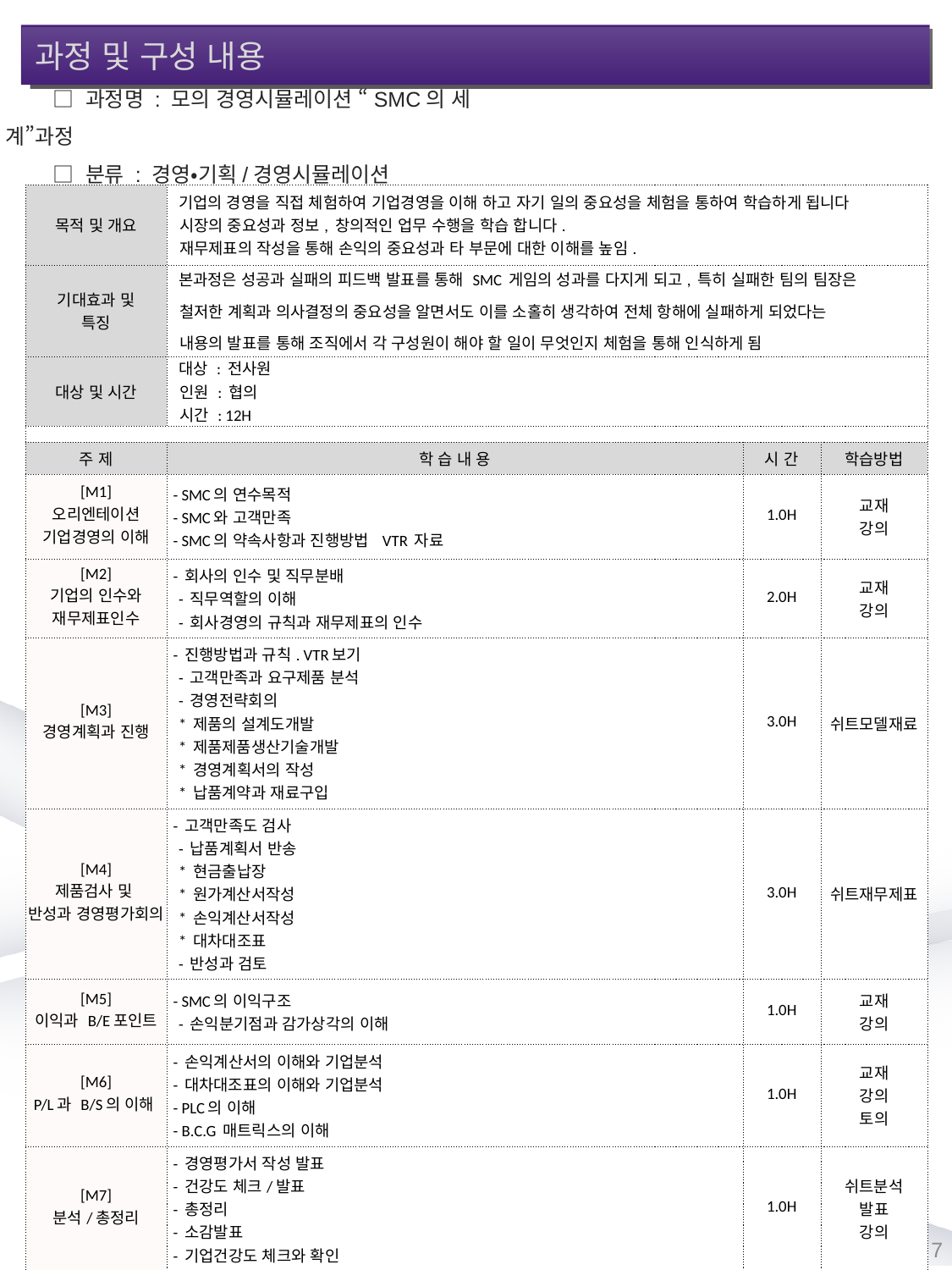

과정 및 구성 내용
□ 과정명 : 모의 경영시뮬레이션 “SMC의 세계”과정
□ 분류 : 경영•기획/경영시뮬레이션
| 목적 및 개요 | 기업의 경영을 직접 체험하여 기업경영을 이해 하고 자기 일의 중요성을 체험을 통하여 학습하게 됩니다 시장의 중요성과 정보, 창의적인 업무 수행을 학습 합니다. 재무제표의 작성을 통해 손익의 중요성과 타 부문에 대한 이해를 높임. |  |  |
| --- | --- | --- | --- |
| 기대효과 및 특징 | 본과정은 성공과 실패의 피드백 발표를 통해 SMC 게임의 성과를 다지게 되고, 특히 실패한 팀의 팀장은 철저한 계획과 의사결정의 중요성을 알면서도 이를 소홀히 생각하여 전체 항해에 실패하게 되었다는 내용의 발표를 통해 조직에서 각 구성원이 해야 할 일이 무엇인지 체험을 통해 인식하게 됨 |  |  |
| 대상 및 시간 | 대상 : 전사원 인원 : 협의 시간 : 12H |  |  |
|  |  |  |  |
| 주 제 | 학 습 내 용 | 시 간 | 학습방법 |
| [M1] 오리엔테이션 기업경영의 이해 | - SMC의 연수목적 - SMC와 고객만족 - SMC의 약속사항과 진행방법 VTR 자료 | 1.0H | 교재 강의 |
| [M2] 기업의 인수와 재무제표인수 | - 회사의 인수 및 직무분배 - 직무역할의 이해 - 회사경영의 규칙과 재무제표의 인수 | 2.0H | 교재 강의 |
| [M3] 경영계획과 진행 | - 진행방법과 규칙. VTR보기 - 고객만족과 요구제품 분석 - 경영전략회의 \* 제품의 설계도개발 \* 제품제품생산기술개발 \* 경영계획서의 작성 \* 납품계약과 재료구입 | 3.0H | 쉬트모델재료 |
| [M4] 제품검사 및 반성과 경영평가회의 | - 고객만족도 검사 - 납품계획서 반송 \* 현금출납장 \* 원가계산서작성 \* 손익계산서작성 \* 대차대조표 - 반성과 검토 | 3.0H | 쉬트재무제표 |
| [M5] 이익과 B/E포인트 | - SMC의 이익구조 - 손익분기점과 감가상각의 이해 | 1.0H | 교재 강의 |
| [M6] P/L과 B/S의 이해 | - 손익계산서의 이해와 기업분석 - 대차대조표의 이해와 기업분석 - PLC의 이해 - B.C.G 매트릭스의 이해 | 1.0H | 교재 강의 토의 |
| [M7] 분석/총정리 | - 경영평가서 작성 발표 - 건강도 체크/발표 - 총정리 - 소감발표 - 기업건강도 체크와 확인 | 1.0H | 쉬트분석 발표 강의 |
7